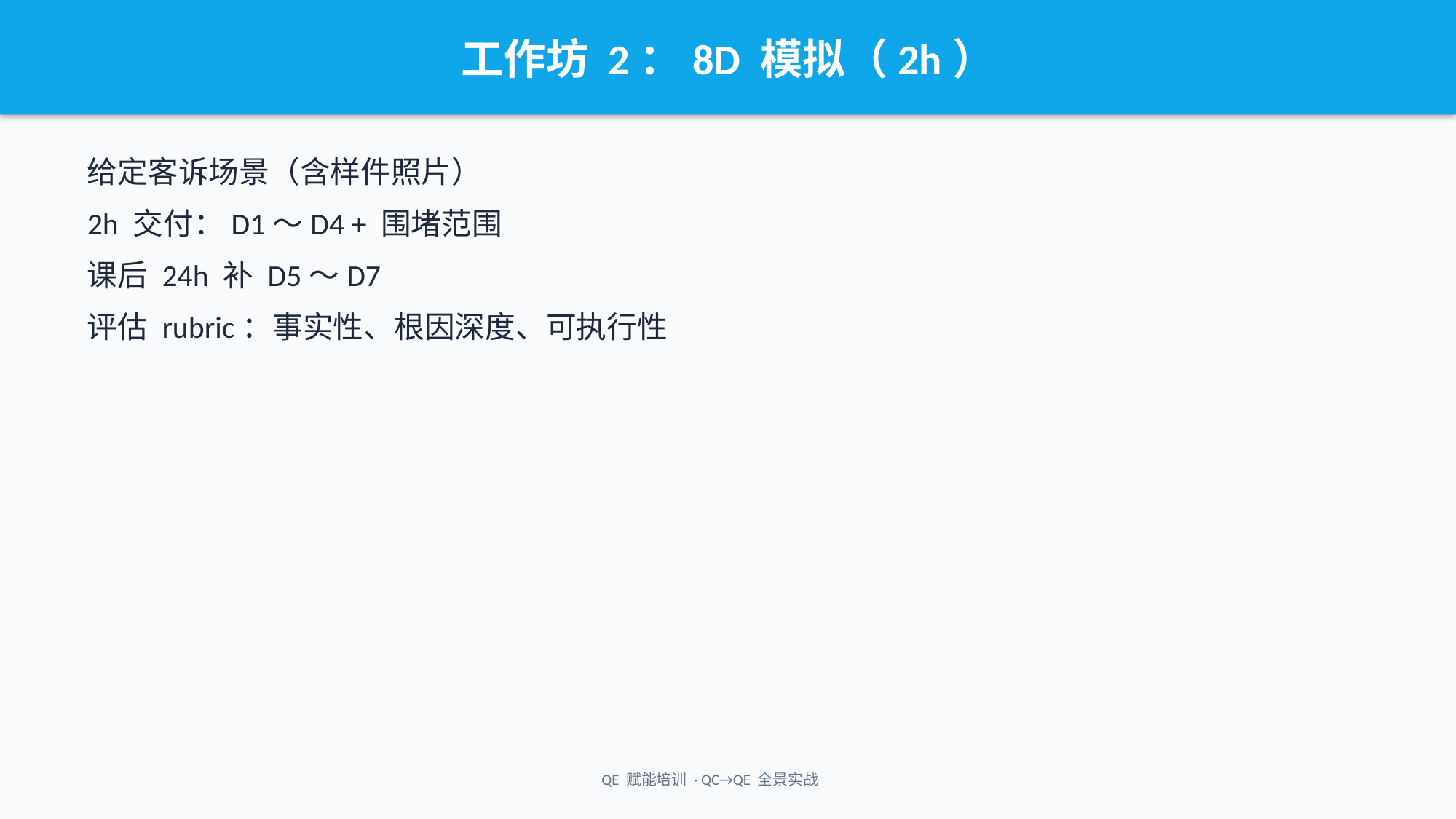

工作坊 2：8D 模拟（2h）
给定客诉场景（含样件照片）
2h 交付：D1～D4 + 围堵范围
课后 24h 补 D5～D7
评估 rubric：事实性、根因深度、可执行性
QE 赋能培训 · QC→QE 全景实战